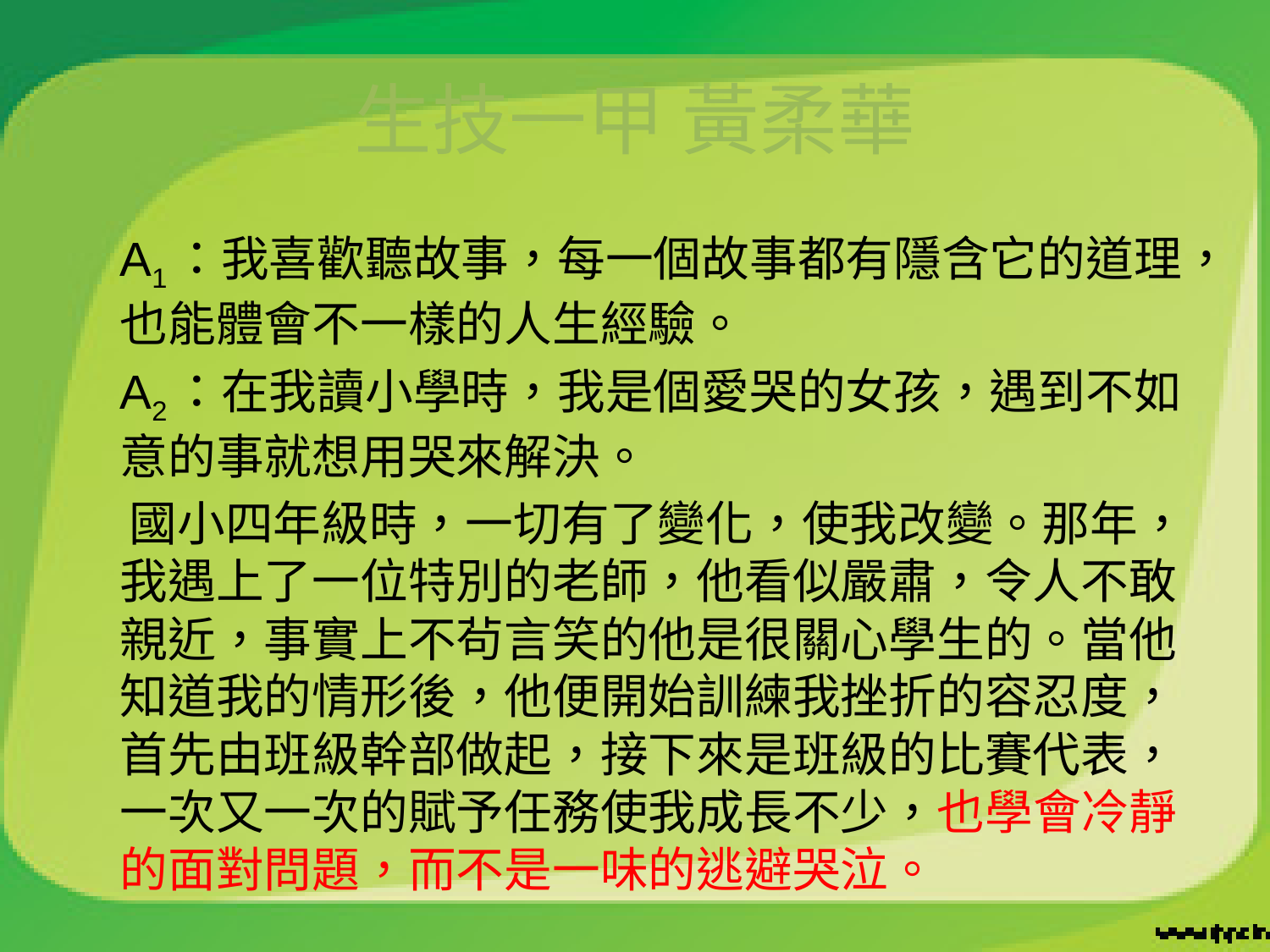

# 生技一甲 黃柔華
	A1：我喜歡聽故事，每一個故事都有隱含它的道理，也能體會不一樣的人生經驗。
	A2：在我讀小學時，我是個愛哭的女孩，遇到不如意的事就想用哭來解決。
    國小四年級時，一切有了變化，使我改變。那年，我遇上了一位特別的老師，他看似嚴肅，令人不敢親近，事實上不茍言笑的他是很關心學生的。當他知道我的情形後，他便開始訓練我挫折的容忍度，首先由班級幹部做起，接下來是班級的比賽代表，一次又一次的賦予任務使我成長不少，也學會冷靜的面對問題，而不是一味的逃避哭泣。